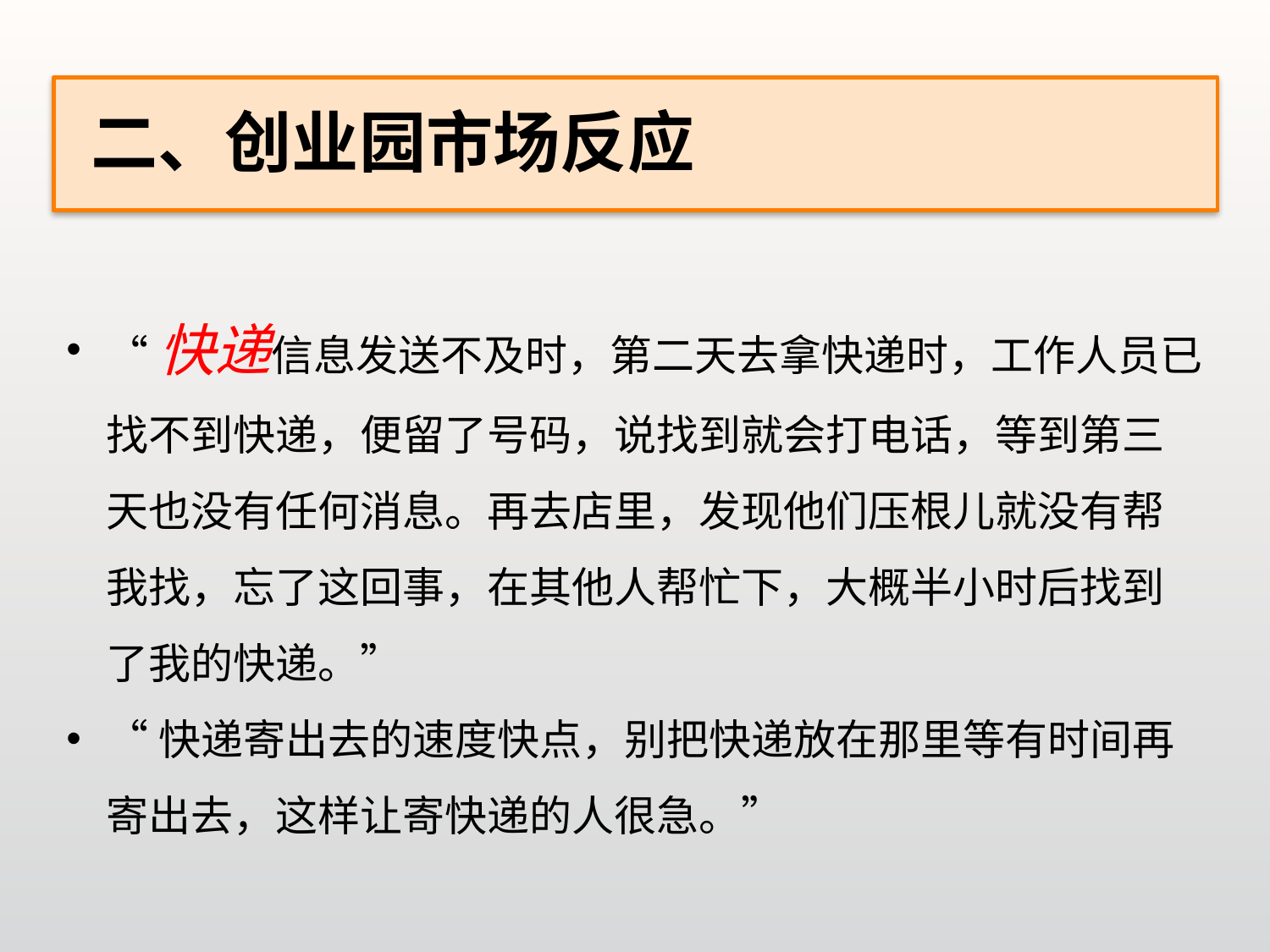

二、创业园市场反应
“快递信息发送不及时，第二天去拿快递时，工作人员已找不到快递，便留了号码，说找到就会打电话，等到第三天也没有任何消息。再去店里，发现他们压根儿就没有帮我找，忘了这回事，在其他人帮忙下，大概半小时后找到了我的快递。”
“快递寄出去的速度快点，别把快递放在那里等有时间再寄出去，这样让寄快递的人很急。”